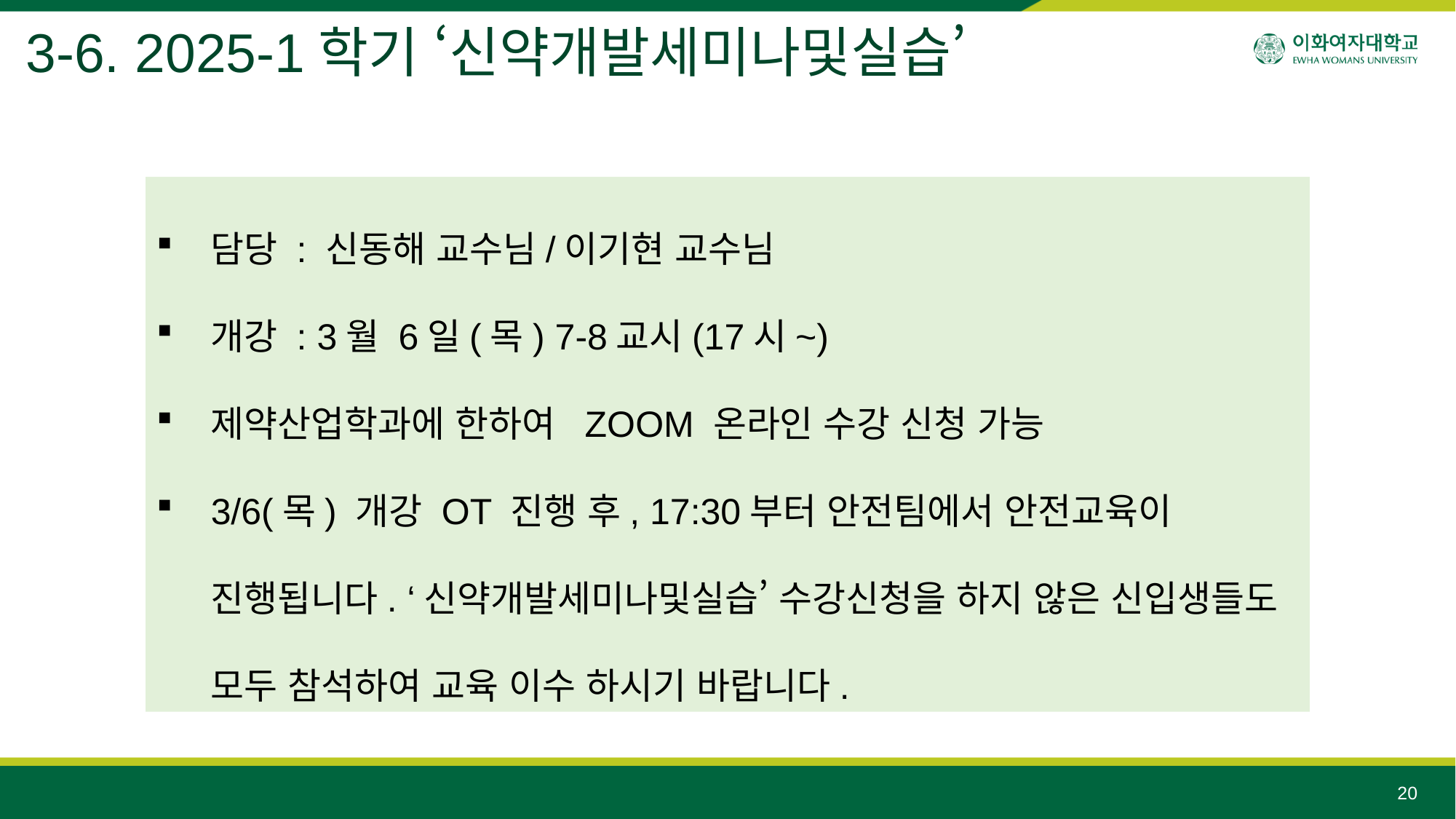

3-6. 2025-1학기 ‘신약개발세미나및실습’
담당 : 신동해 교수님/이기현 교수님
개강 : 3월 6일(목) 7-8교시(17시~)
제약산업학과에 한하여  ZOOM 온라인 수강 신청 가능
3/6(목) 개강 OT 진행 후, 17:30부터 안전팀에서 안전교육이 진행됩니다. ‘신약개발세미나및실습’ 수강신청을 하지 않은 신입생들도 모두 참석하여 교육 이수 하시기 바랍니다.
20